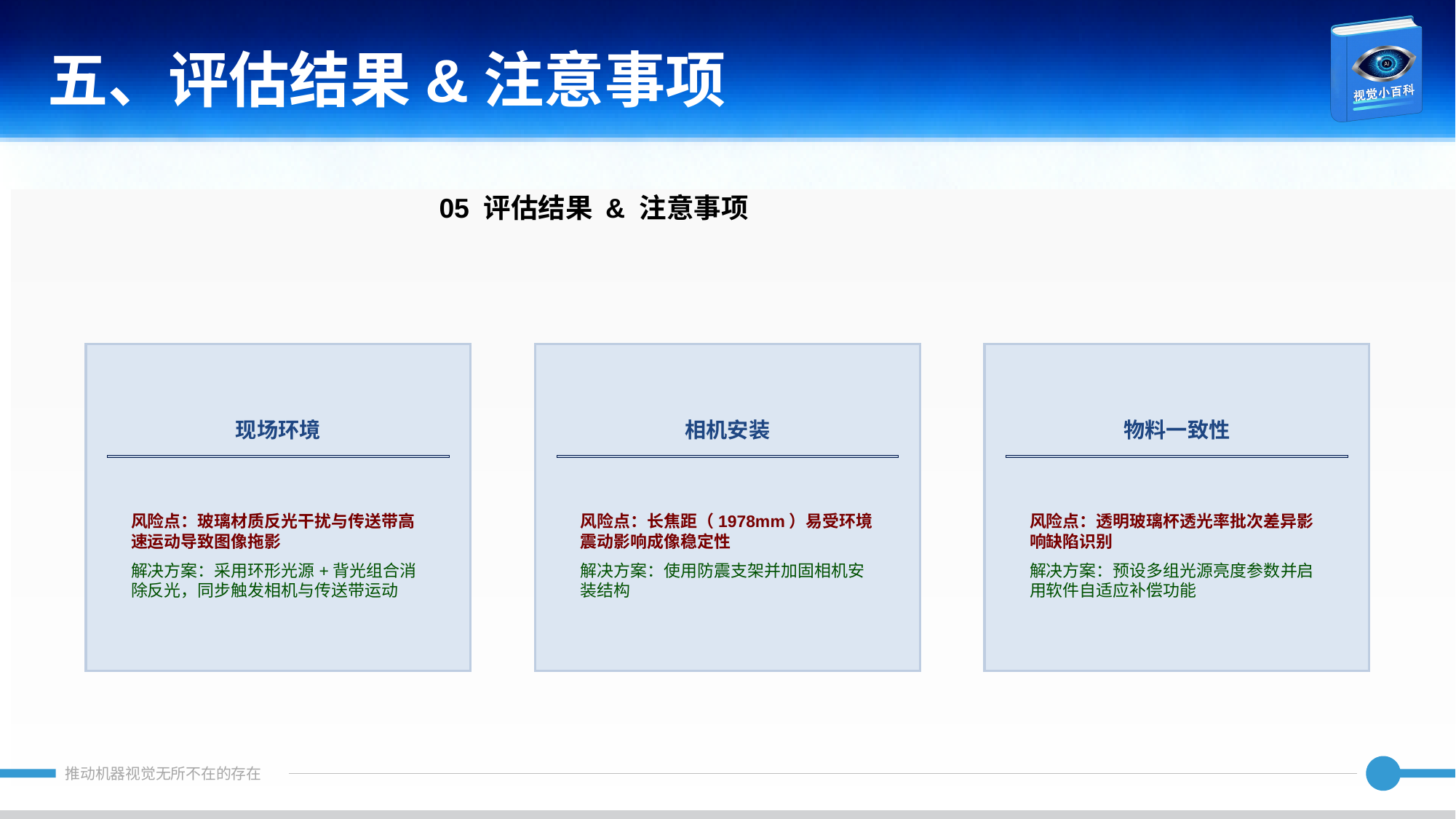

五、评估结果&注意事项

05 评估结果 & 注意事项

现场环境

相机安装

物料一致性

风险点：玻璃材质反光干扰与传送带高速运动导致图像拖影
解决方案：采用环形光源+背光组合消除反光，同步触发相机与传送带运动

风险点：长焦距（1978mm）易受环境震动影响成像稳定性
解决方案：使用防震支架并加固相机安装结构

风险点：透明玻璃杯透光率批次差异影响缺陷识别
解决方案：预设多组光源亮度参数并启用软件自适应补偿功能
10